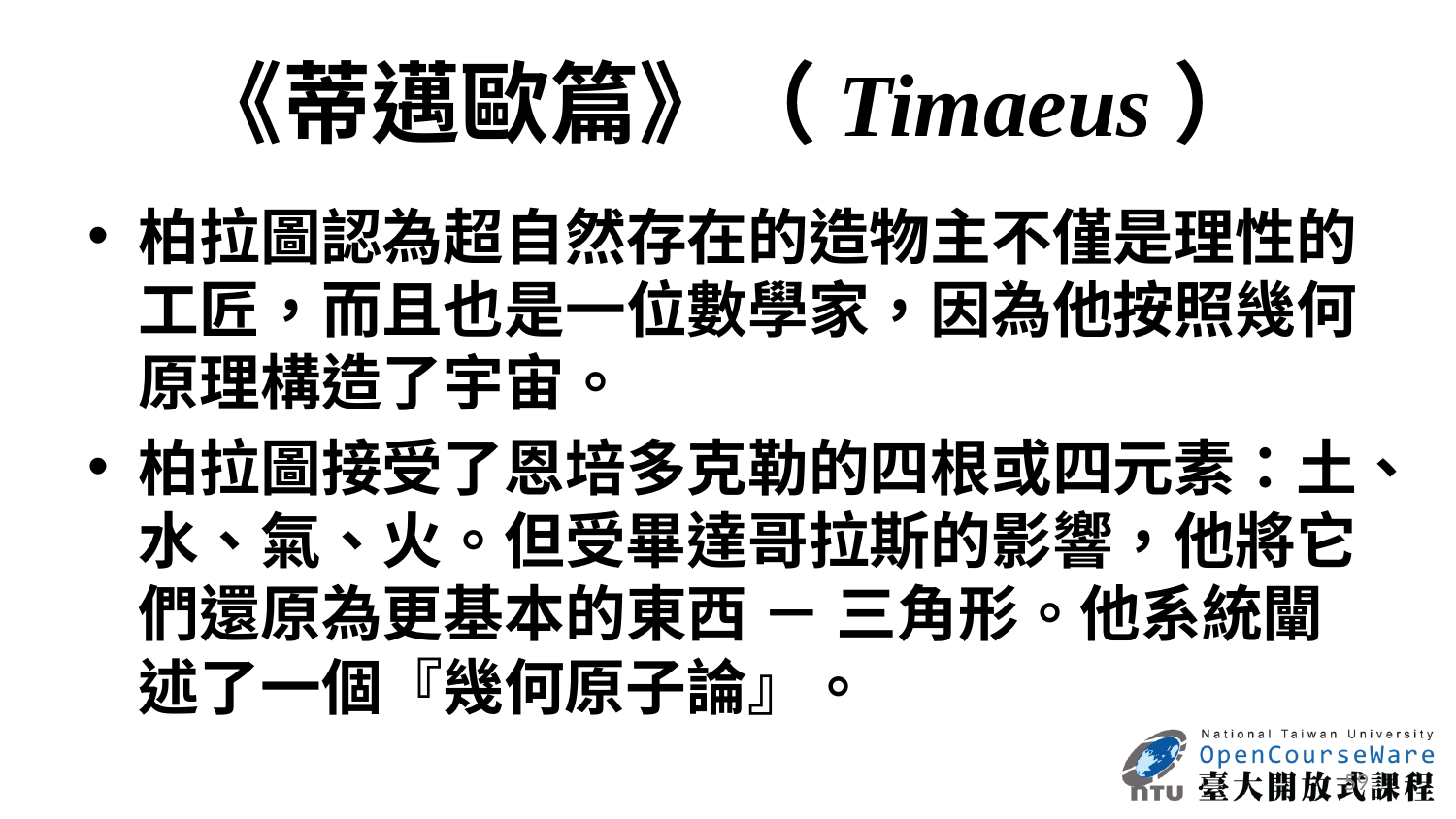

# 《蒂邁歐篇》（Timaeus）
柏拉圖認為超自然存在的造物主不僅是理性的工匠，而且也是一位數學家，因為他按照幾何原理構造了宇宙。
柏拉圖接受了恩培多克勒的四根或四元素：土、水、氣、火。但受畢達哥拉斯的影響，他將它們還原為更基本的東西 － 三角形。他系統闡述了一個『幾何原子論』。
59